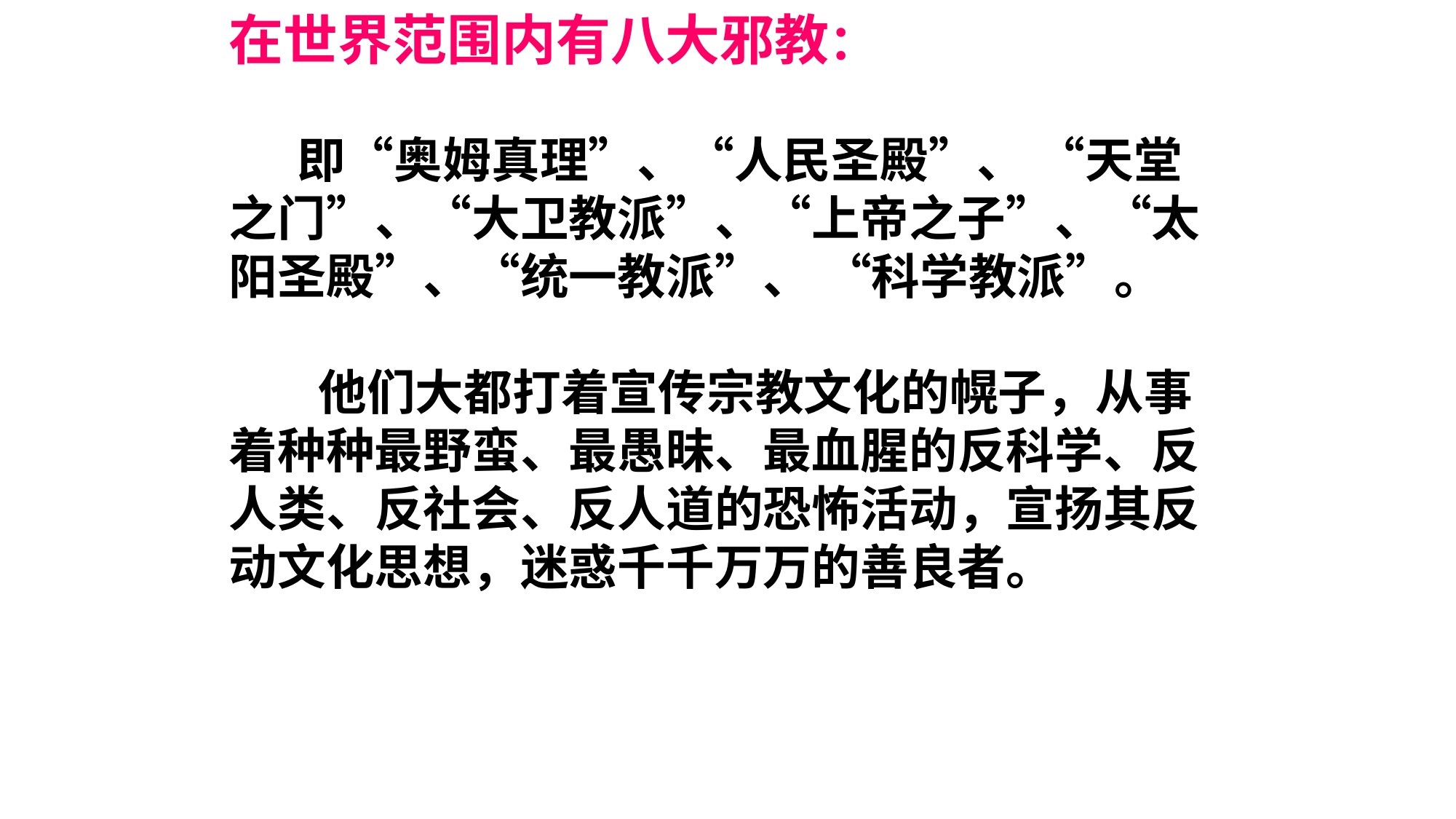

在世界范围内有八大邪教：

      即“奥姆真理”、“人民圣殿”、 “天堂之门”、“大卫教派”、“上帝之子”、“太阳圣殿”、“统一教派”、 “科学教派”。

       他们大都打着宣传宗教文化的幌子，从事着种种最野蛮、最愚昧、最血腥的反科学、反人类、反社会、反人道的恐怖活动，宣扬其反动文化思想，迷惑千千万万的善良者。